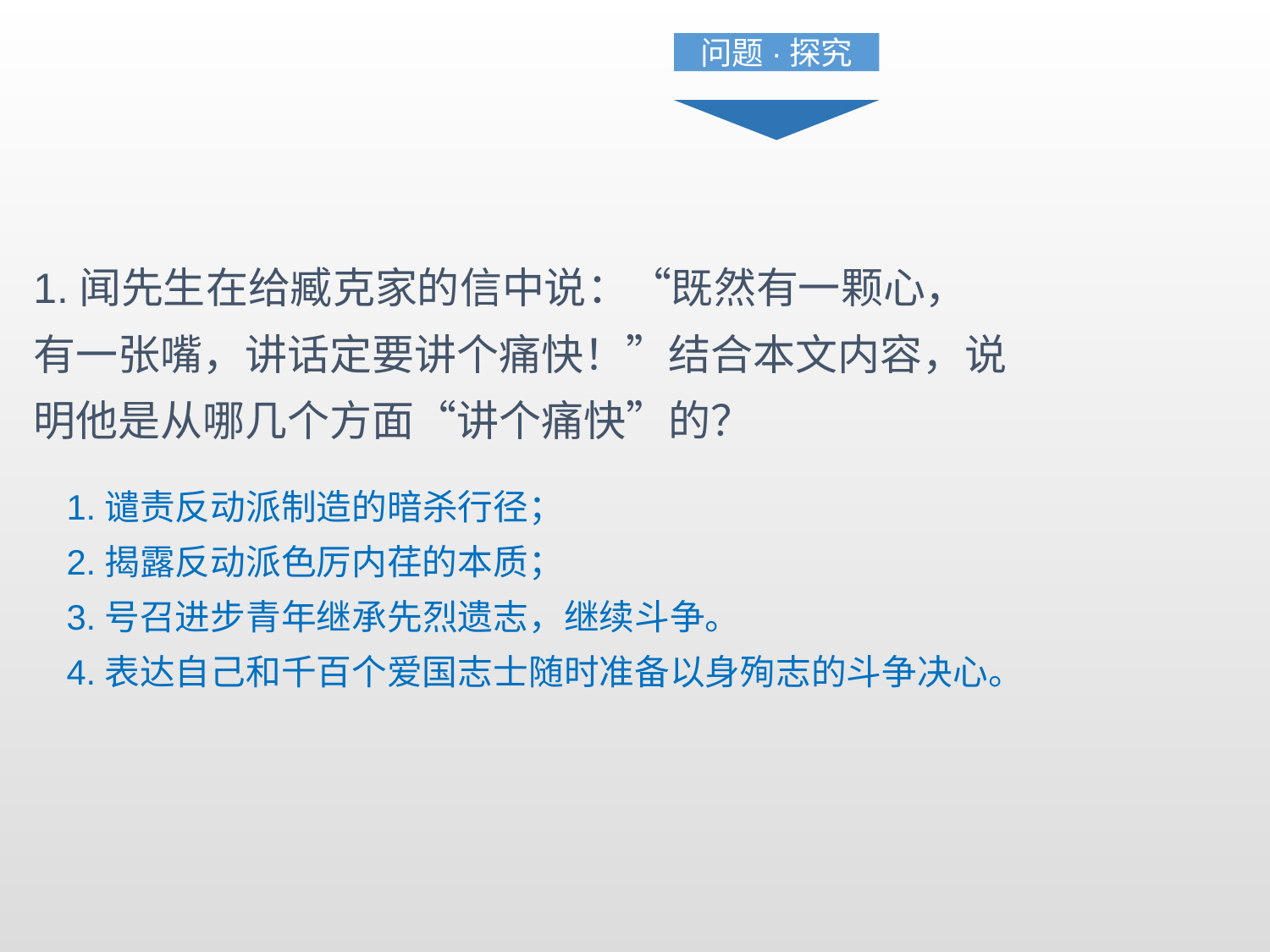

问题·探究

1.闻先生在给臧克家的信中说：“既然有一颗心，有一张嘴，讲话定要讲个痛快！”结合本文内容，说明他是从哪几个方面“讲个痛快”的？
1.谴责反动派制造的暗杀行径；
2.揭露反动派色厉内荏的本质；
3.号召进步青年继承先烈遗志，继续斗争。
4.表达自己和千百个爱国志士随时准备以身殉志的斗争决心。